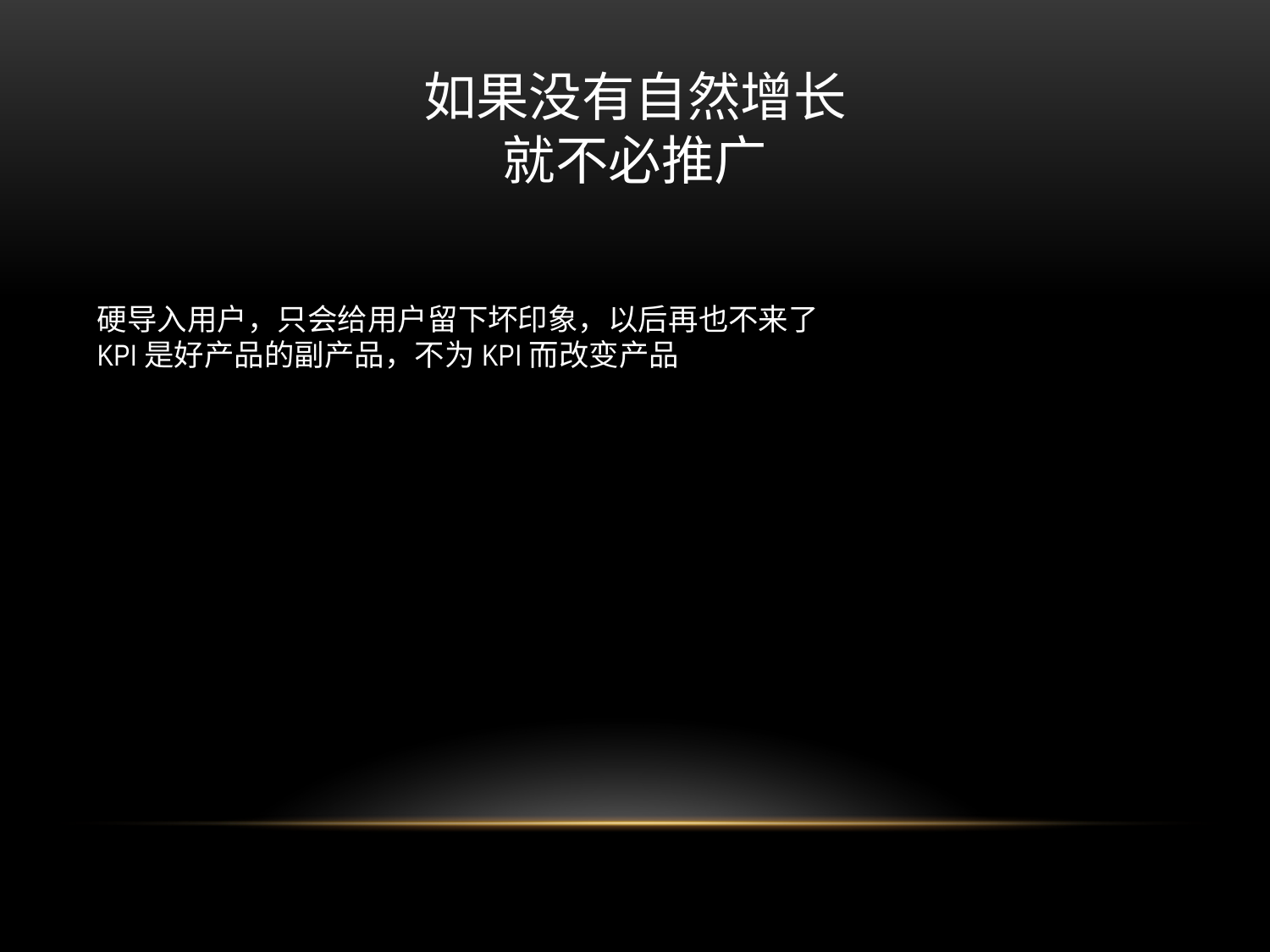

# 如果没有自然增长 就不必推广

硬导入用户，只会给用户留下坏印象，以后再也不来了
KPI是好产品的副产品，不为KPI而改变产品